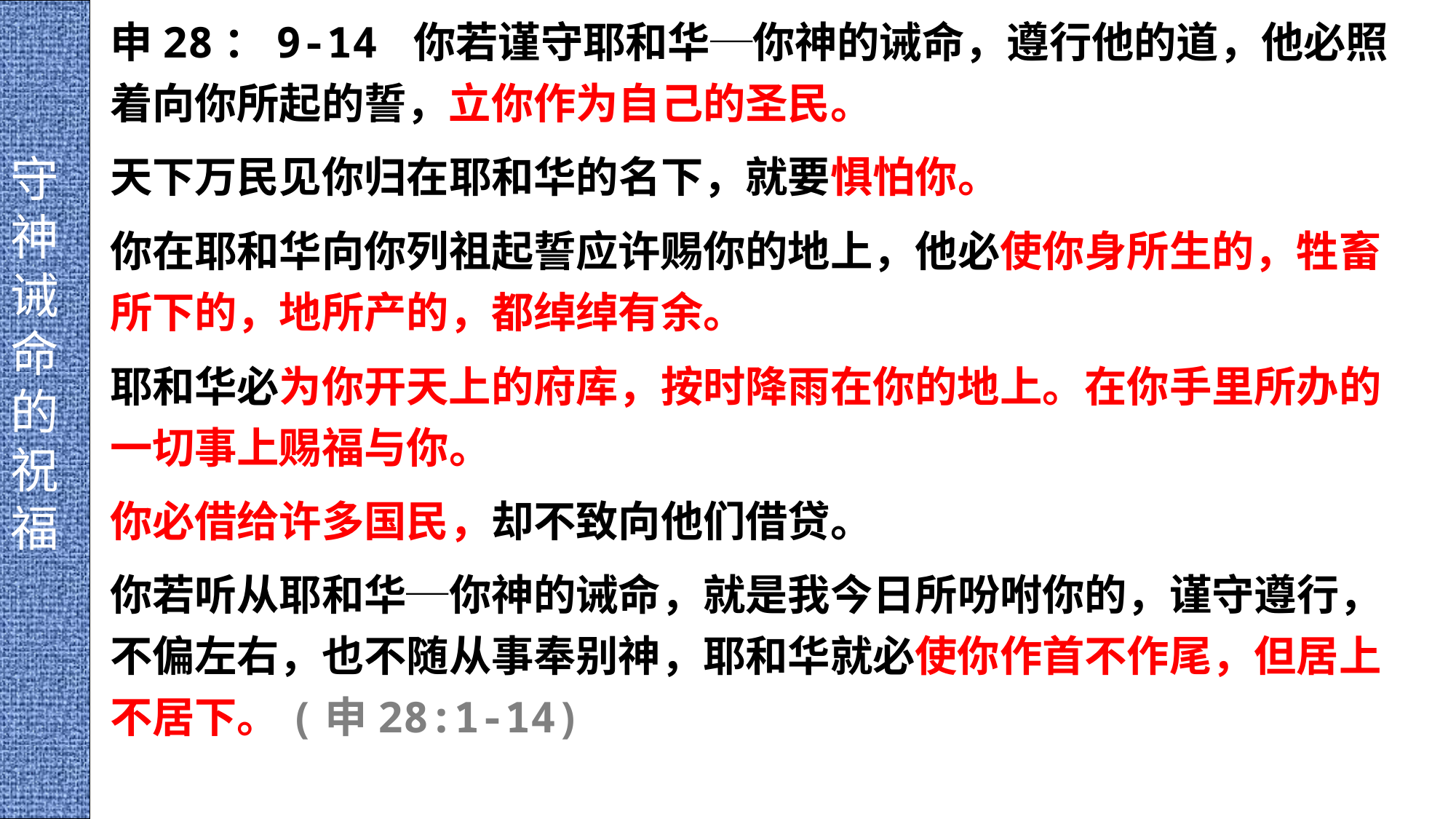

申28：9-14 你若谨守耶和华─你神的诫命，遵行他的道，他必照着向你所起的誓，立你作为自己的圣民。
天下万民见你归在耶和华的名下，就要惧怕你。
你在耶和华向你列祖起誓应许赐你的地上，他必使你身所生的，牲畜所下的，地所产的，都绰绰有余。
耶和华必为你开天上的府库，按时降雨在你的地上。在你手里所办的一切事上赐福与你。
你必借给许多国民，却不致向他们借贷。
你若听从耶和华─你神的诫命，就是我今日所吩咐你的，谨守遵行，不偏左右，也不随从事奉别神，耶和华就必使你作首不作尾，但居上不居下。(申28:1-14)
守
神
诫
命
的
祝
福